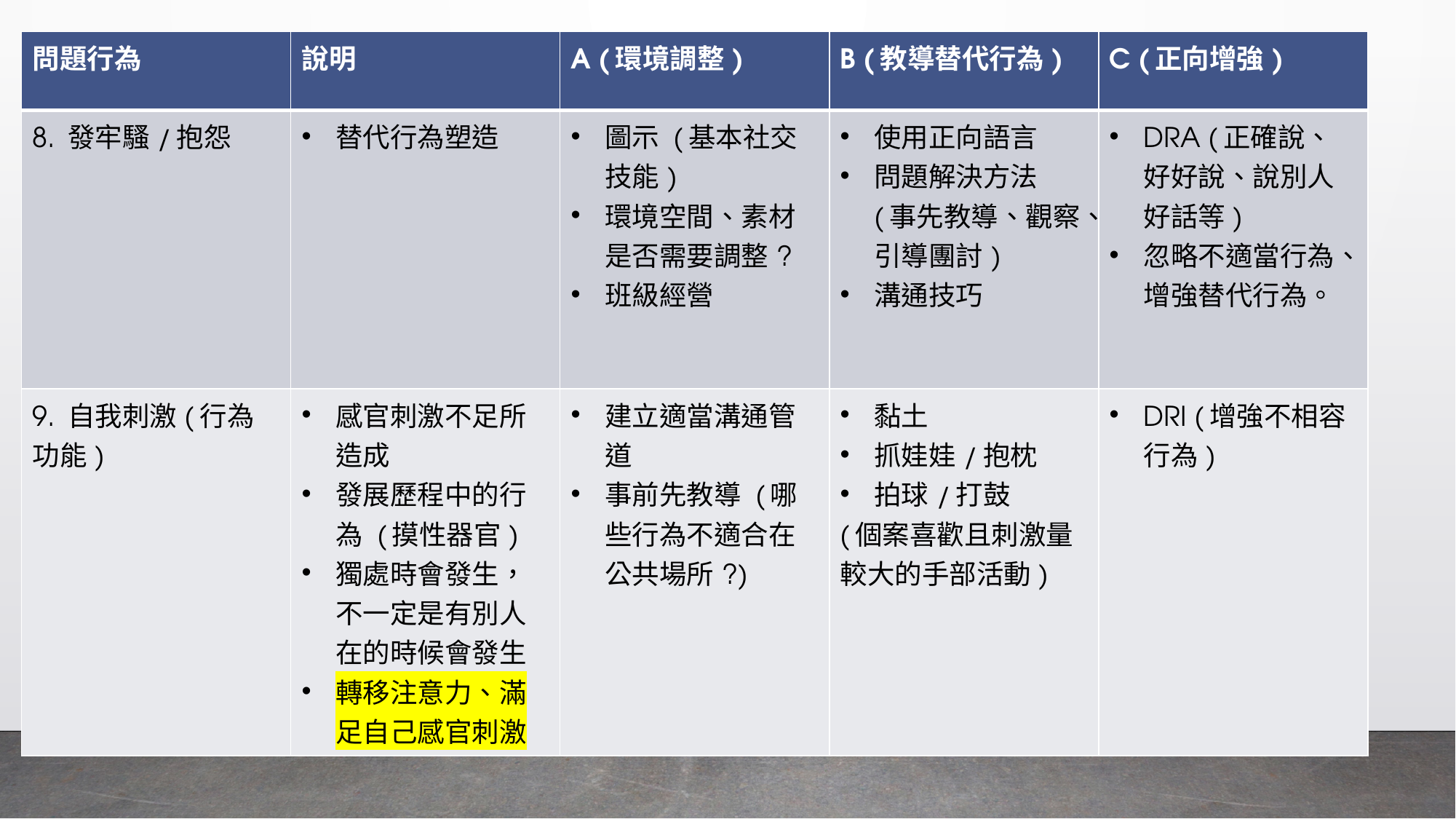

| 問題行為 | 說明 | A (環境調整) | B (教導替代行為) | C (正向增強) |
| --- | --- | --- | --- | --- |
| 8. 發牢騷/抱怨 | 替代行為塑造 | 圖示 (基本社交技能) 環境空間、素材是否需要調整? 班級經營 | 使用正向語言 問題解決方法 (事先教導、觀察、引導團討) 溝通技巧 | DRA (正確說、好好說、說別人好話等) 忽略不適當行為、增強替代行為。 |
| 9. 自我刺激(行為功能) | 感官刺激不足所造成 發展歷程中的行為 (摸性器官) 獨處時會發生，不一定是有別人在的時候會發生 轉移注意力、滿足自己感官刺激 | 建立適當溝通管道 事前先教導 (哪些行為不適合在公共場所?) | 黏土 抓娃娃/抱枕 拍球/打鼓 (個案喜歡且刺激量較大的手部活動) | DRI (增強不相容行為) |